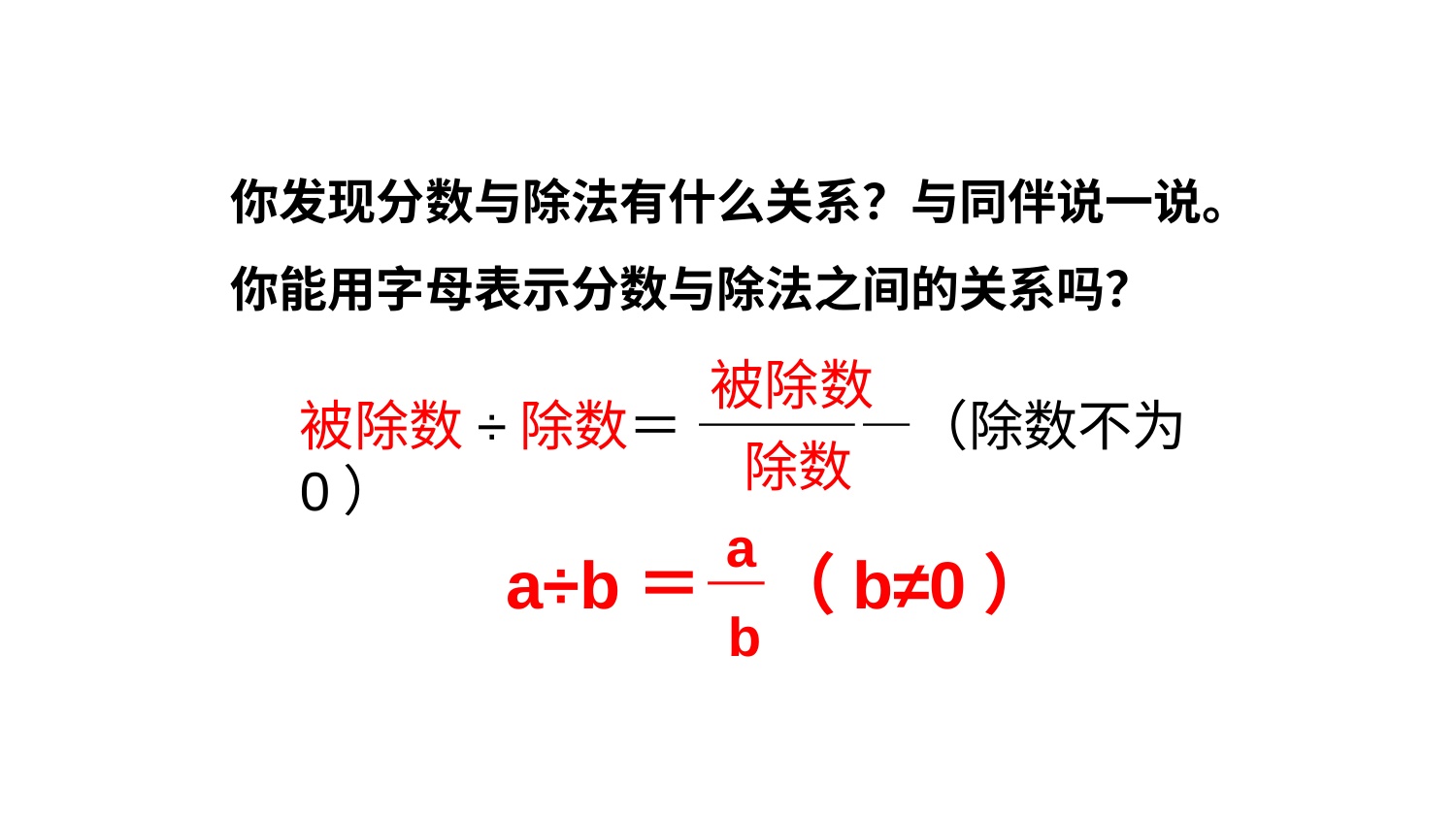

你发现分数与除法有什么关系？与同伴说一说。你能用字母表示分数与除法之间的关系吗？
被除数
被除数÷除数＝ ————（除数不为0）
除数
a
a÷b＝—（b≠0）
b